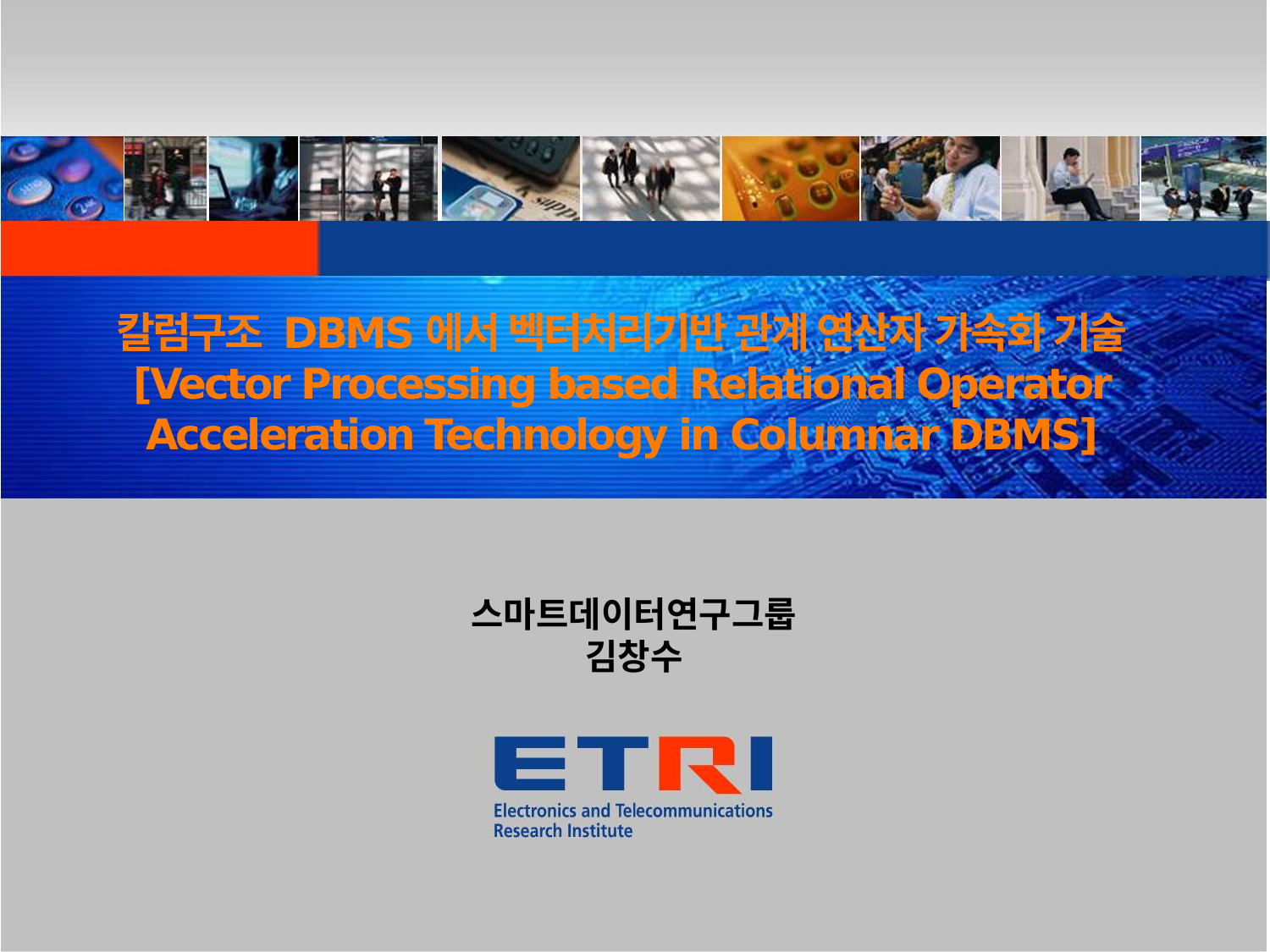

칼럼구조 DBMS에서 벡터처리기반 관계 연산자 가속화 기술
[Vector Processing based Relational Operator Acceleration Technology in Columnar DBMS]
스마트데이터연구그룹
김창수